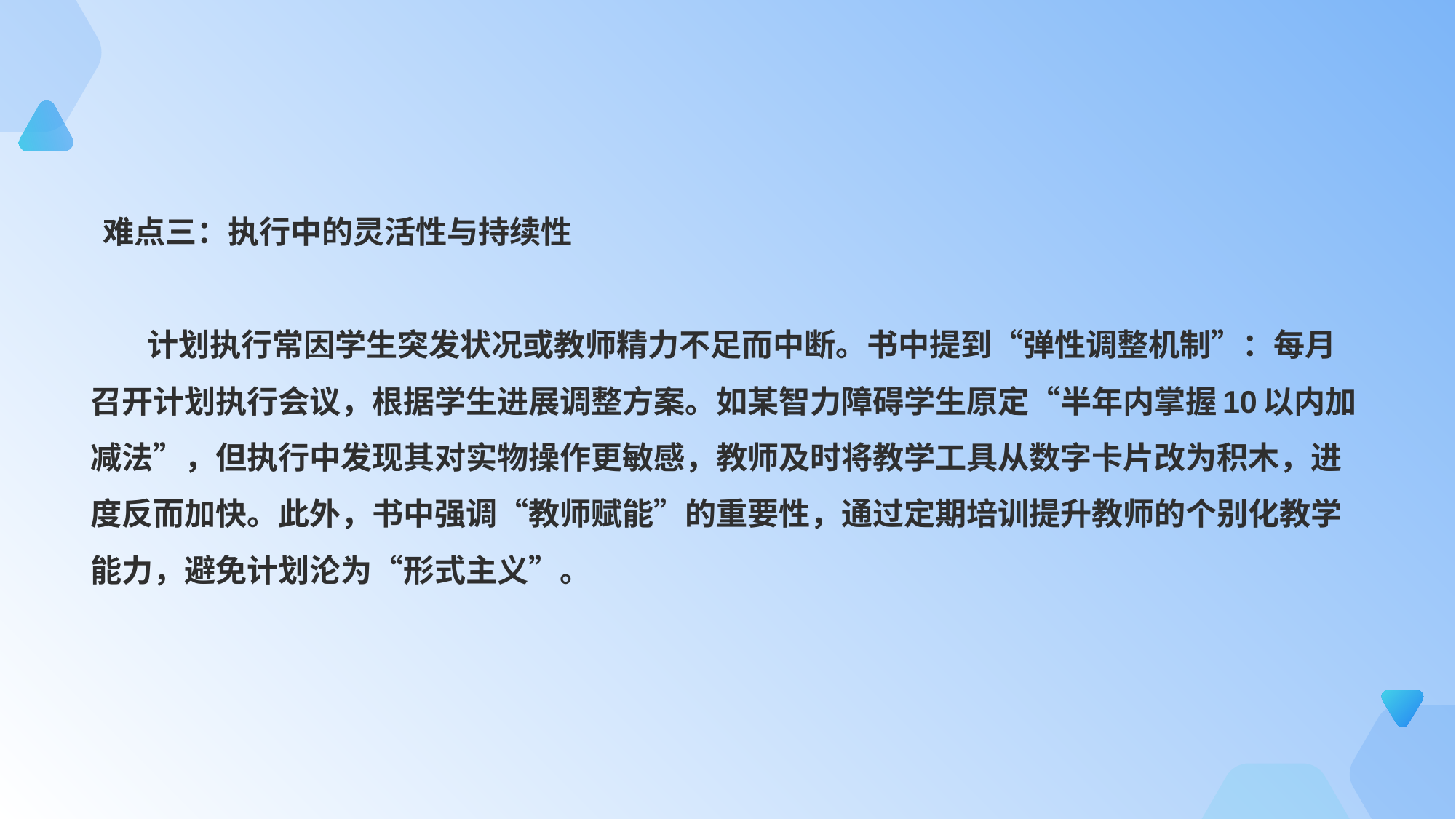

# 难点三：执行中的灵活性与持续性 计划执行常因学生突发状况或教师精力不足而中断。书中提到“弹性调整机制”：每月召开计划执行会议，根据学生进展调整方案。如某智力障碍学生原定“半年内掌握10以内加减法”，但执行中发现其对实物操作更敏感，教师及时将教学工具从数字卡片改为积木，进度反而加快。此外，书中强调“教师赋能”的重要性，通过定期培训提升教师的个别化教学能力，避免计划沦为“形式主义”。